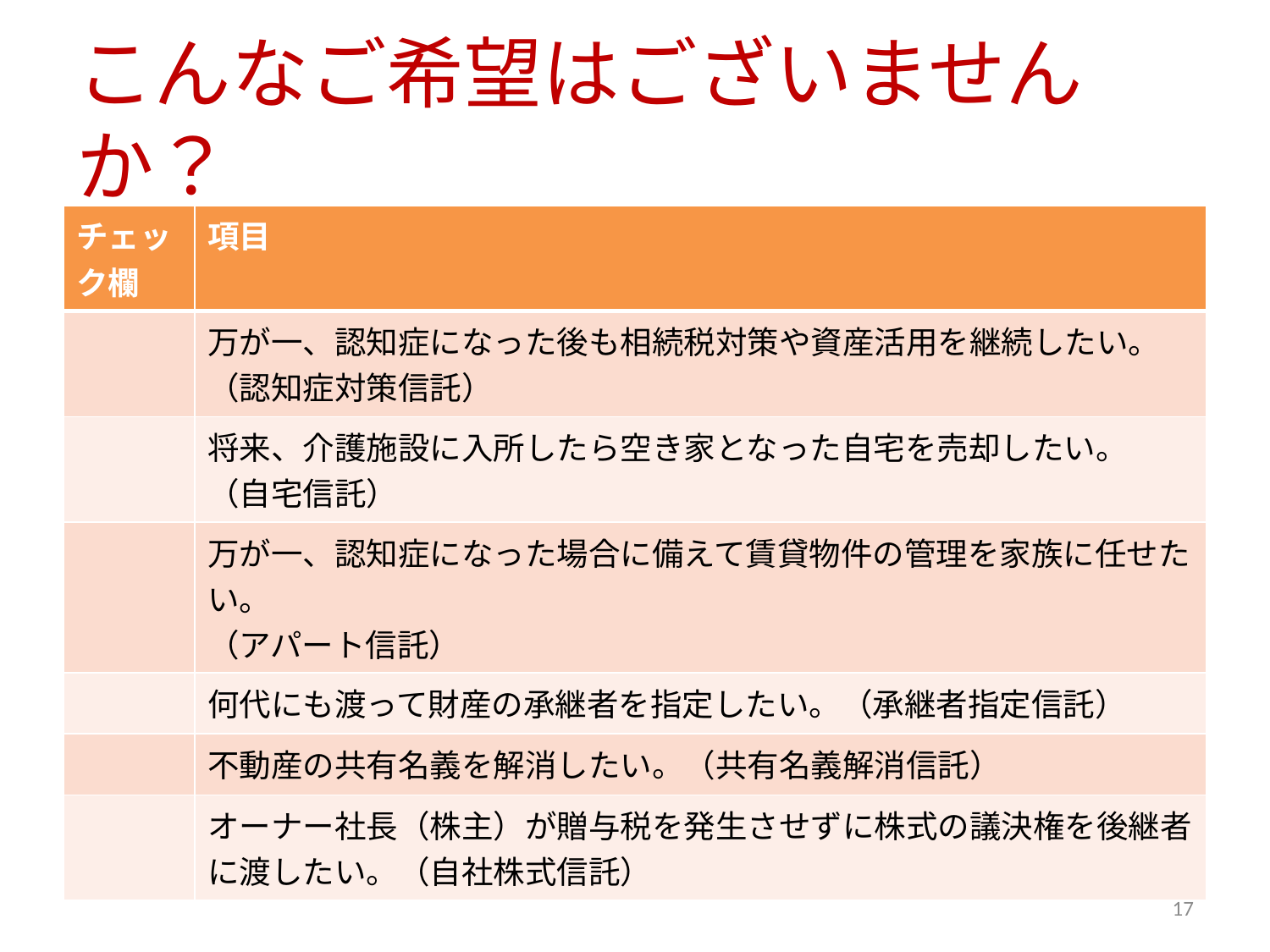

# こんなご希望はございませんか？
| チェック欄 | 項目 |
| --- | --- |
|  | 万が一、認知症になった後も相続税対策や資産活用を継続したい。 （認知症対策信託） |
|  | 将来、介護施設に入所したら空き家となった自宅を売却したい。 （自宅信託） |
|  | 万が一、認知症になった場合に備えて賃貸物件の管理を家族に任せたい。 （アパート信託） |
|  | 何代にも渡って財産の承継者を指定したい。（承継者指定信託） |
|  | 不動産の共有名義を解消したい。（共有名義解消信託） |
|  | オーナー社長（株主）が贈与税を発生させずに株式の議決権を後継者に渡したい。（自社株式信託） |
17